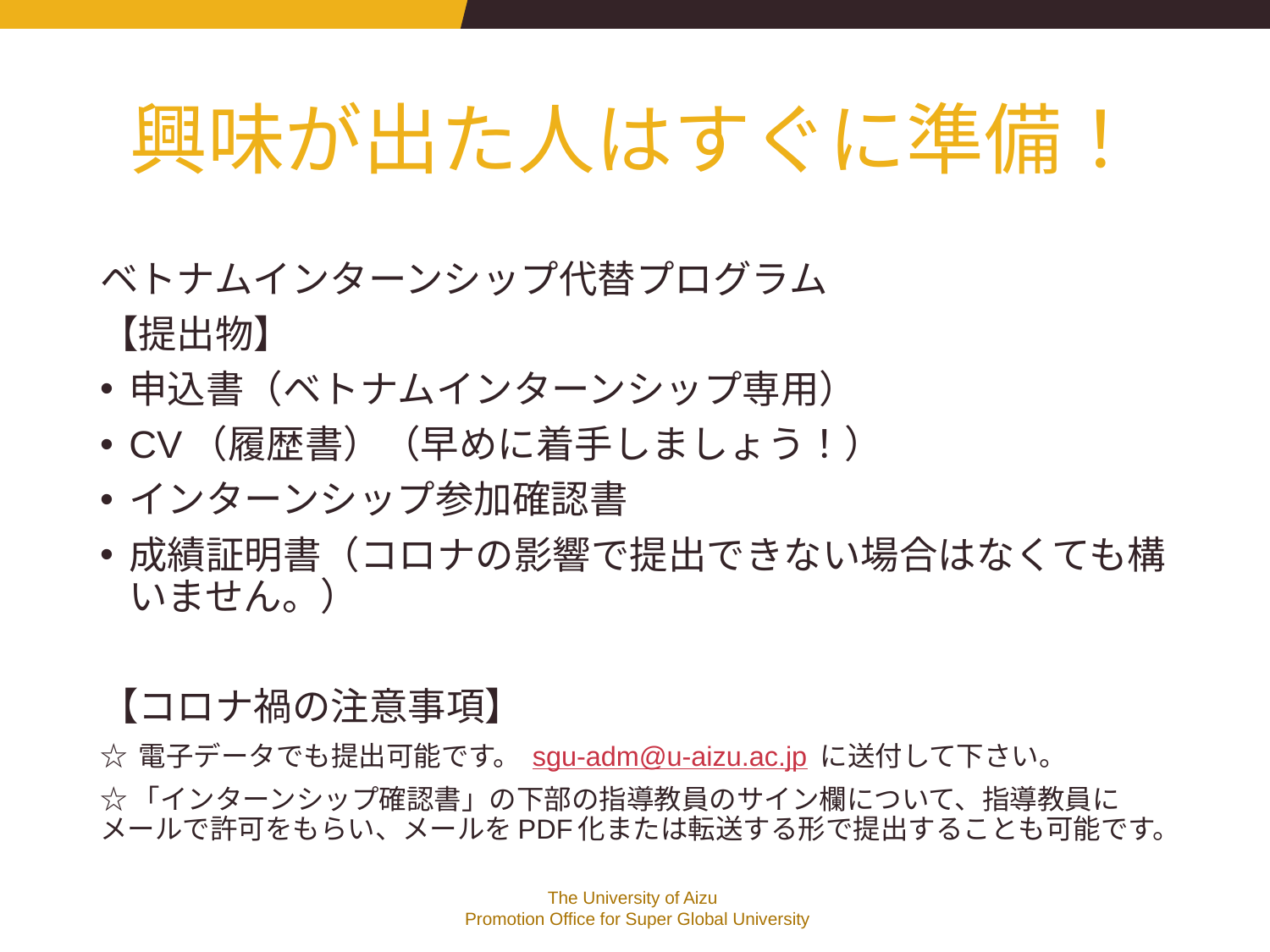

# 興味が出た人はすぐに準備！
ベトナムインターンシップ代替プログラム
【提出物】
申込書（ベトナムインターンシップ専用）
CV（履歴書）（早めに着手しましょう！）
インターンシップ参加確認書
成績証明書（コロナの影響で提出できない場合はなくても構いません。）

【コロナ禍の注意事項】
☆ 電子データでも提出可能です。 sgu-adm@u-aizu.ac.jp に送付して下さい。
☆「インターンシップ確認書」の下部の指導教員のサイン欄について、指導教員にメールで許可をもらい、メールをPDF化または転送する形で提出することも可能です。
The University of Aizu
 Promotion Office for Super Global University